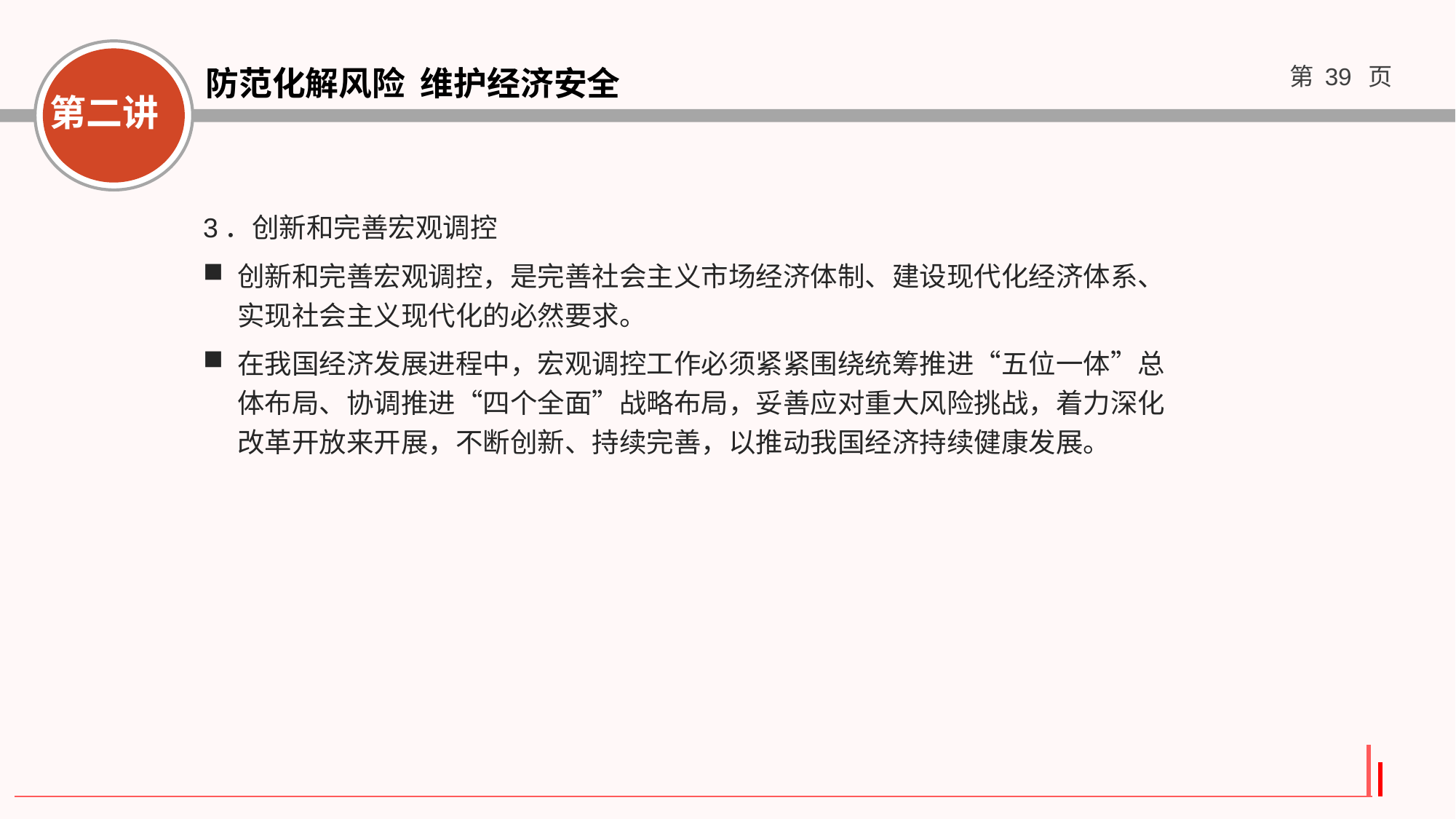

3．创新和完善宏观调控
创新和完善宏观调控，是完善社会主义市场经济体制、建设现代化经济体系、实现社会主义现代化的必然要求。
在我国经济发展进程中，宏观调控工作必须紧紧围绕统筹推进“五位一体”总体布局、协调推进“四个全面”战略布局，妥善应对重大风险挑战，着力深化改革开放来开展，不断创新、持续完善，以推动我国经济持续健康发展。